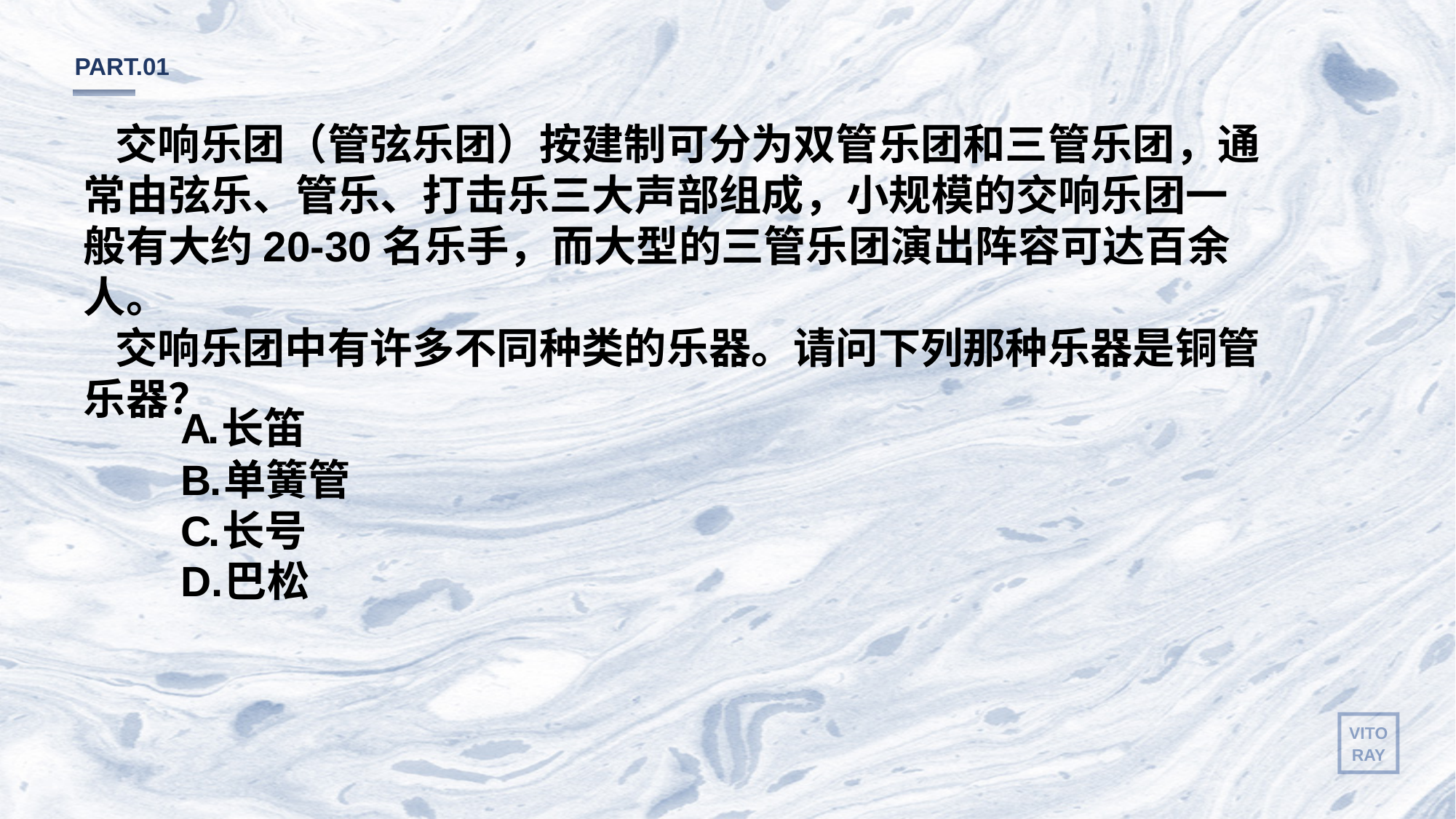

PART.01

交响乐团（管弦乐团）按建制可分为双管乐团和三管乐团，通常由弦乐、管乐、打击乐三大声部组成，小规模的交响乐团一般有大约20-30名乐手，而大型的三管乐团演出阵容可达百余人。
交响乐团中有许多不同种类的乐器。请问下列那种乐器是铜管乐器？
长笛
单簧管
长号
巴松

VITO
RAY